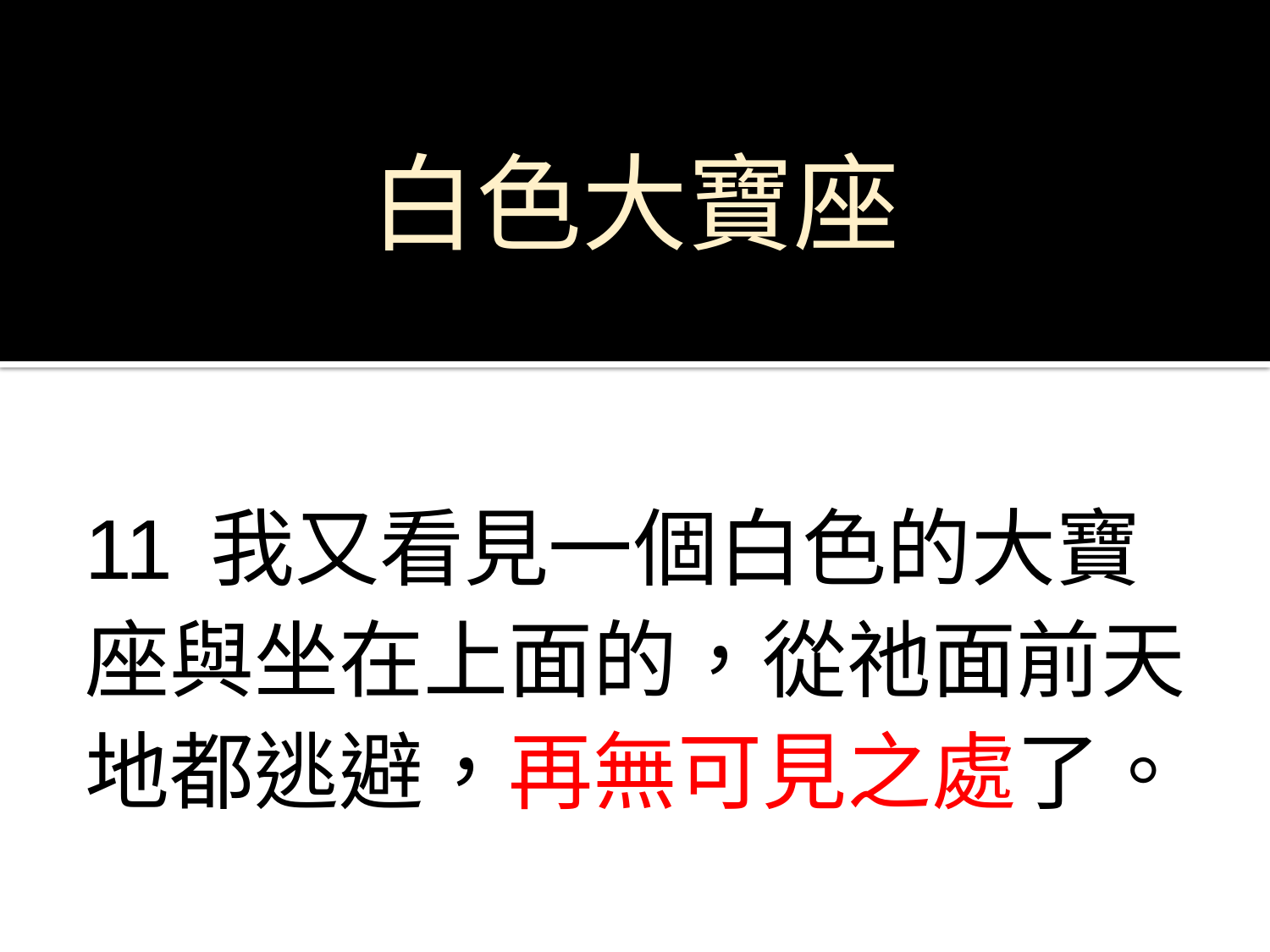

# 白色大寶座
11 我又看見一個白色的大寶座與坐在上面的，從祂面前天地都逃避，再無可見之處了。